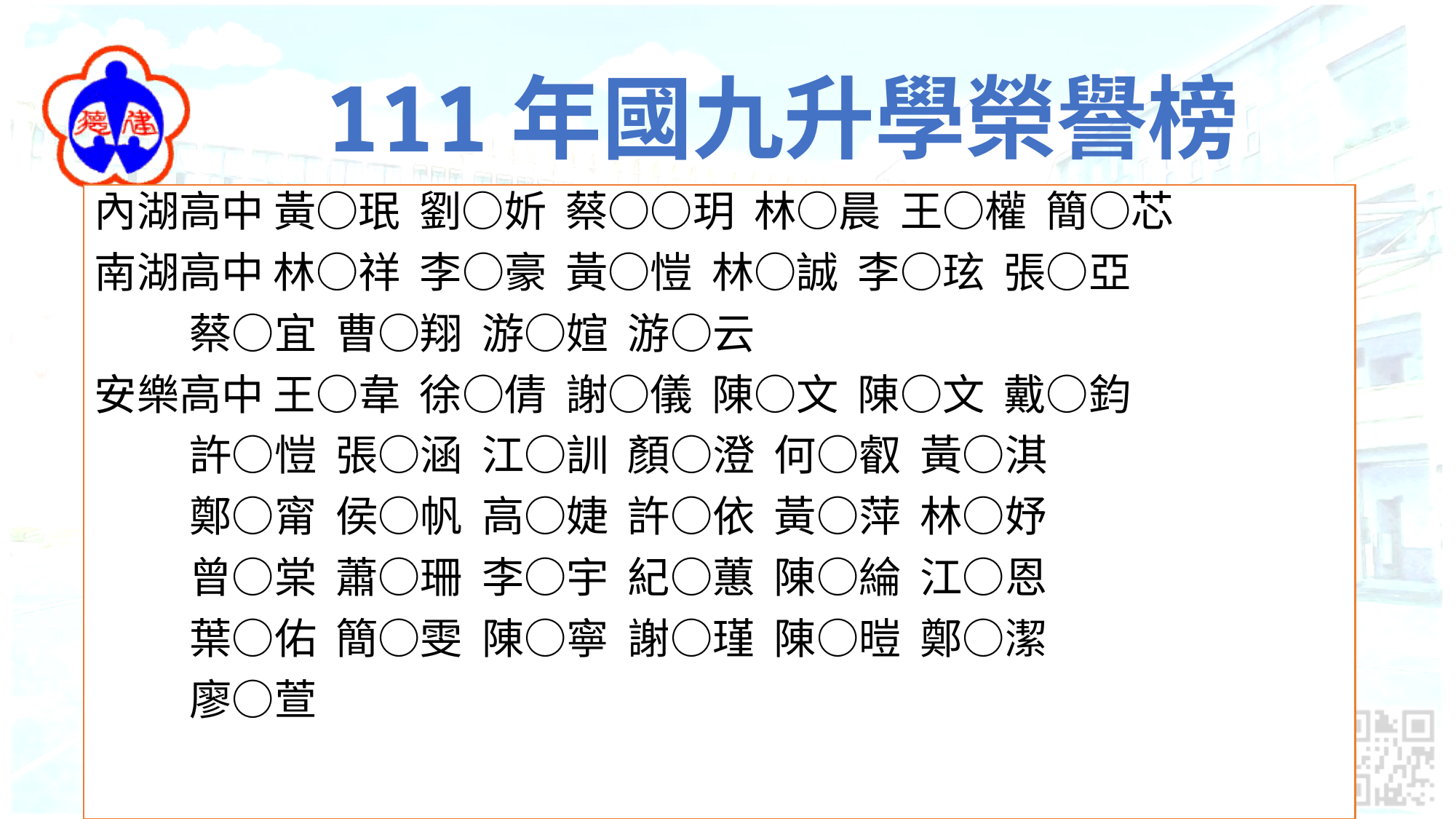

# 111年國九升學榮譽榜
內湖高中 黃○珉  劉○妡  蔡○○玥  林○晨  王○權  簡○芯
南湖高中 林○祥  李○豪  黃○愷  林○誠  李○玹  張○亞
         蔡○宜  曹○翔  游○媗  游○云
安樂高中 王○韋  徐○倩  謝○儀  陳○文  陳○文  戴○鈞
         許○愷  張○涵  江○訓  顏○澄  何○叡  黃○淇
         鄭○甯  侯○帆  高○婕  許○依  黃○萍  林○妤
         曾○棠  蕭○珊  李○宇  紀○蕙  陳○綸  江○恩
         葉○佑  簡○雯  陳○寧  謝○瑾  陳○暟  鄭○潔
         廖○萱